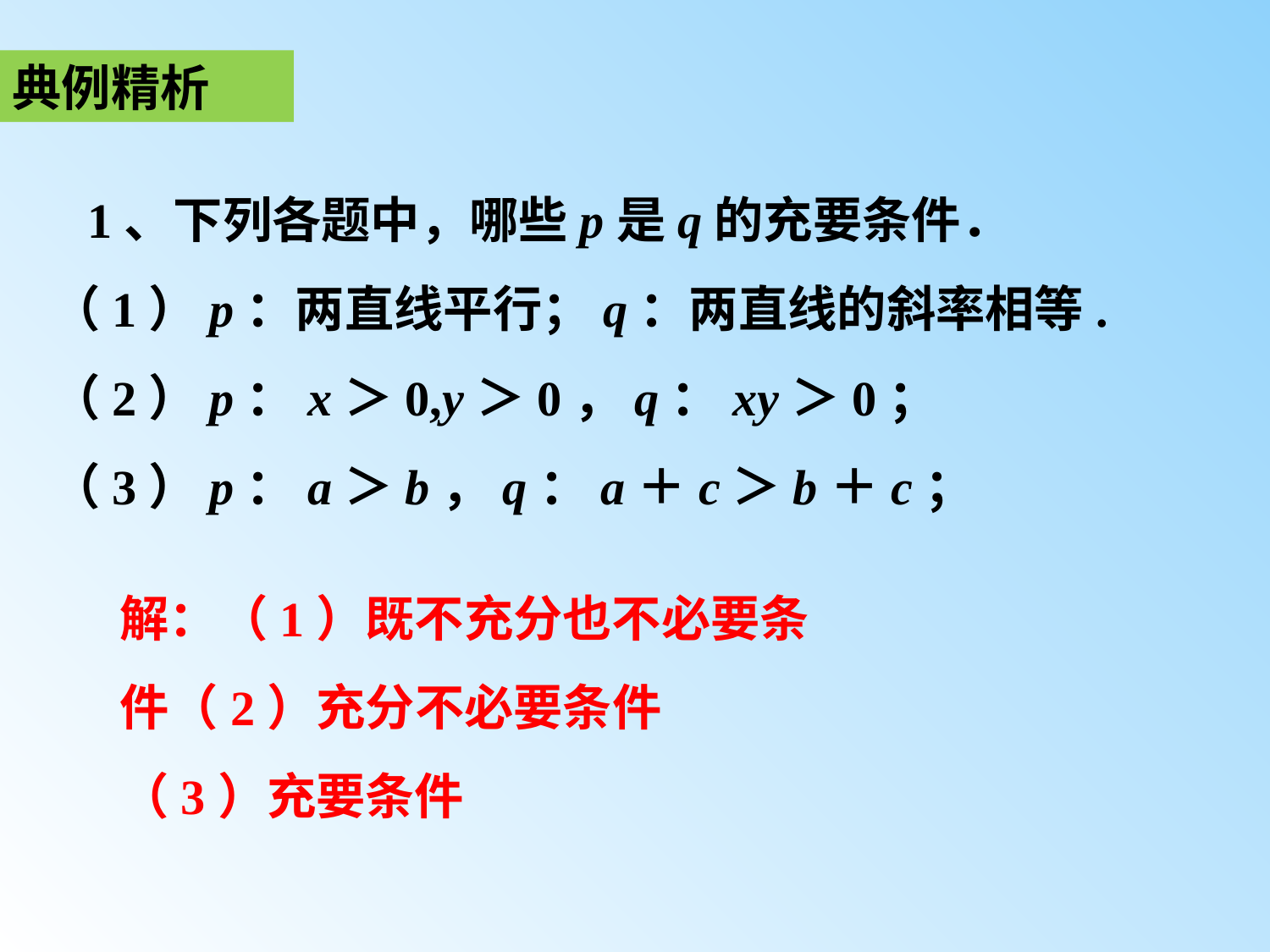

典例精析
   1、下列各题中，哪些p是q的充要条件．
（1）p：两直线平行；q：两直线的斜率相等.
（2）p：x＞0,y＞0，q：xy＞0；
（3）p：a＞b，q：a＋c＞b＋c；
解：（1）既不充分也不必要条件（2）充分不必要条件
（3）充要条件